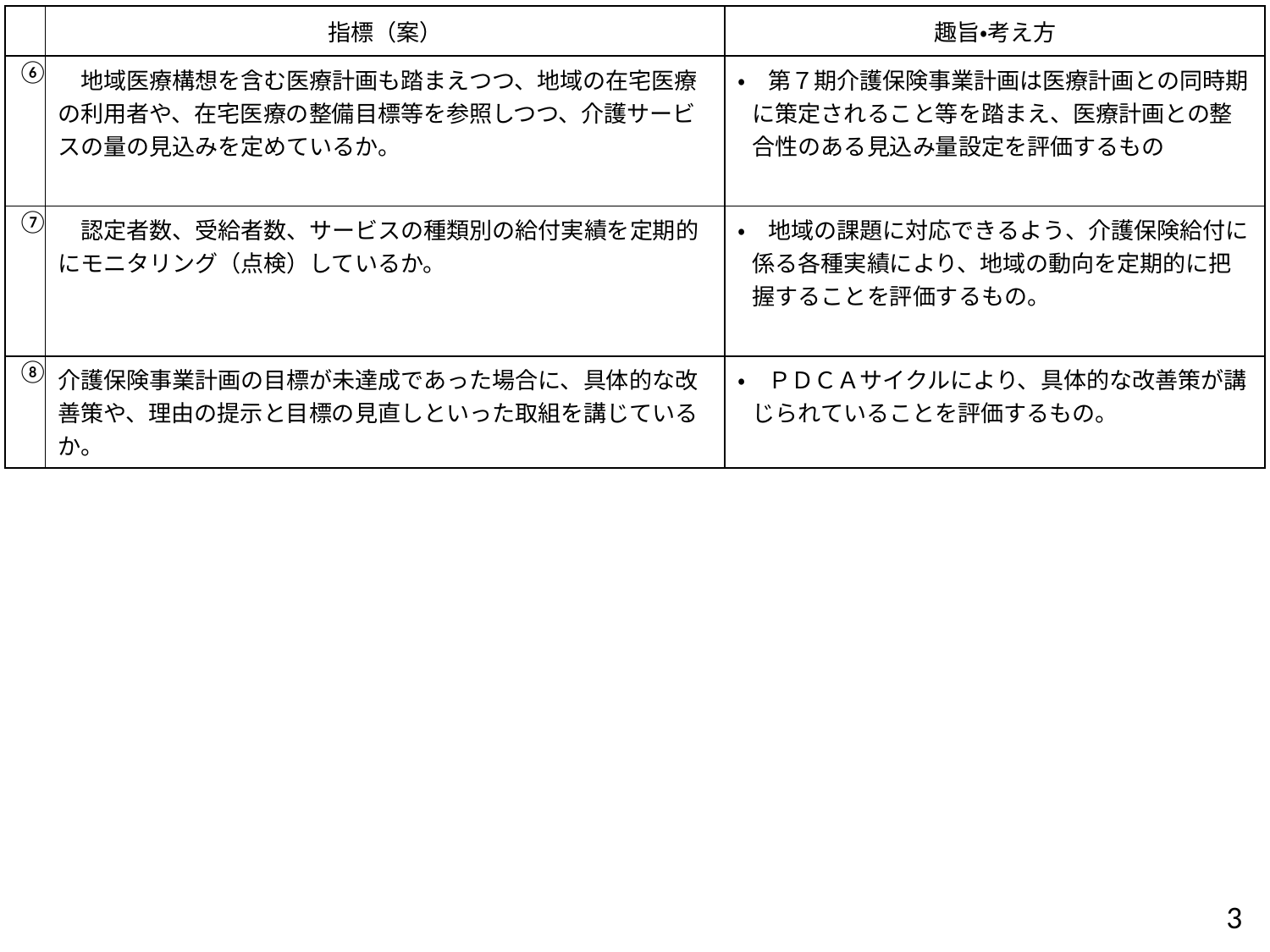

|  | 指標（案） | 趣旨・考え方 |
| --- | --- | --- |
| ⑥ | 地域医療構想を含む医療計画も踏まえつつ、地域の在宅医療の利用者や、在宅医療の整備目標等を参照しつつ、介護サービスの量の見込みを定めているか。 | ・　第７期介護保険事業計画は医療計画との同時期に策定されること等を踏まえ、医療計画との整合性のある見込み量設定を評価するもの |
| ⑦ | 認定者数、受給者数、サービスの種類別の給付実績を定期的にモニタリング（点検）しているか。 | ・　地域の課題に対応できるよう、介護保険給付に係る各種実績により、地域の動向を定期的に把握することを評価するもの。 |
| ⑧ | 介護保険事業計画の目標が未達成であった場合に、具体的な改善策や、理由の提示と目標の見直しといった取組を講じているか。 | ・　ＰＤＣＡサイクルにより、具体的な改善策が講じられていることを評価するもの。 |
3